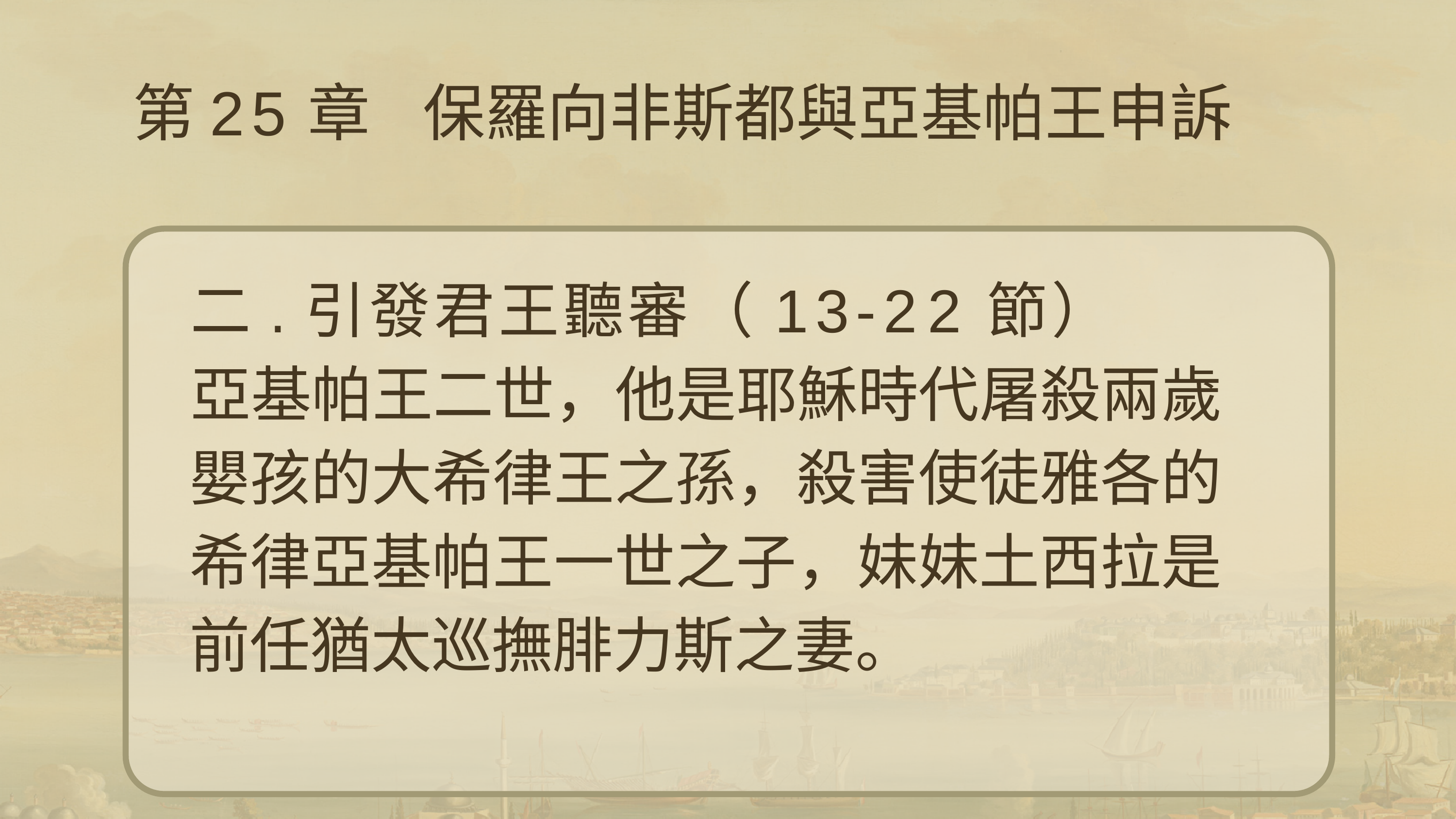

# 第25章	保羅向非斯都與亞基帕王申訴

二.引發君王聽審（13-22節）
亞基帕王二世，他是耶穌時代屠殺兩歲嬰孩的大希律王之孫，殺害使徒雅各的希律亞基帕王一世之子，妹妹土西拉是前任猶太巡撫腓力斯之妻。